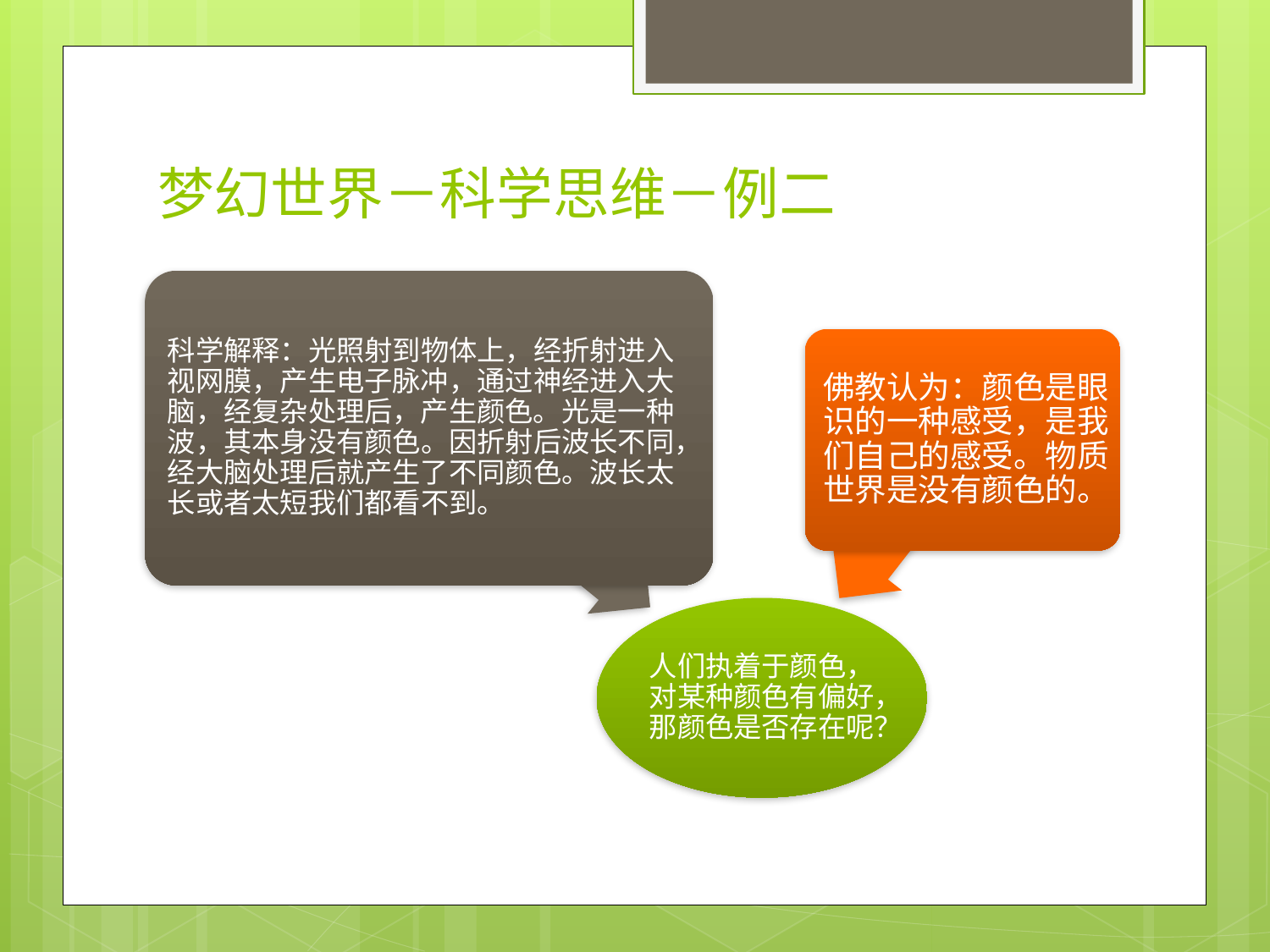

# 梦幻世界－科学思维－例二
人们执着于颜色，对某种颜色有偏好，那颜色是否存在呢？
科学解释：光照射到物体上，经折射进入视网膜，产生电子脉冲，通过神经进入大脑，经复杂处理后，产生颜色。光是一种波，其本身没有颜色。因折射后波长不同，经大脑处理后就产生了不同颜色。波长太长或者太短我们都看不到。
佛教认为：颜色是眼识的一种感受，是我们自己的感受。物质世界是没有颜色的。